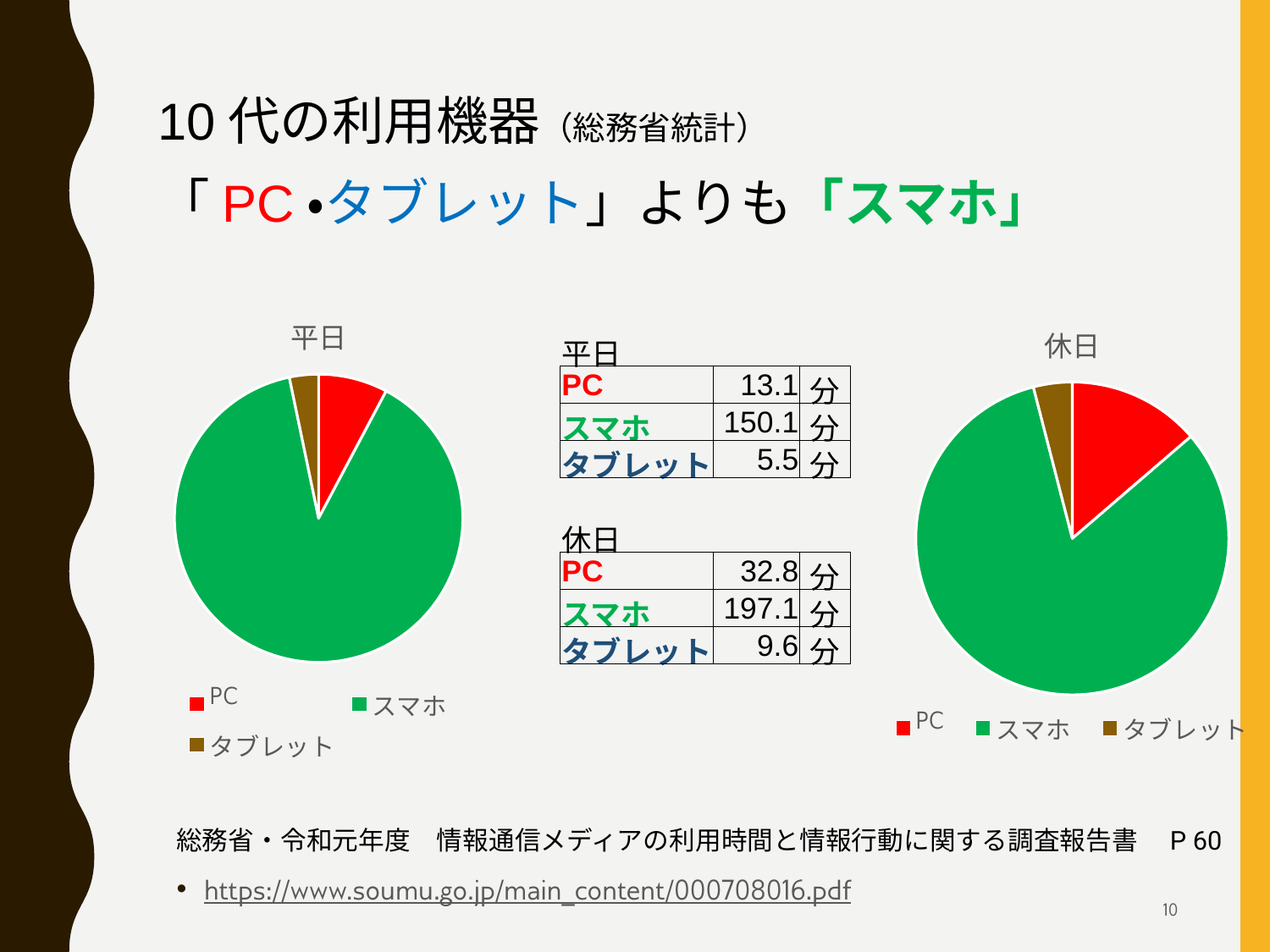

10代の利用機器（総務省統計）

「PC・タブレット」よりも「スマホ」

### Chart: 平日

| Category |  |
|---|---|
| PC | 13.1 |
| スマホ | 150.1 |
| タブレット | 5.5 |

### Chart: 休日

| Category |  |
|---|---|
| PC | 32.8 |
| スマホ | 197.1 |
| タブレット | 9.6 |
| 平日 |  |  |
| --- | --- | --- |
| PC | 13.1 | 分 |
| スマホ | 150.1 | 分 |
| タブレット | 5.5 | 分 |
|  |  |  |
| 休日 |  |  |
| PC | 32.8 | 分 |
| スマホ | 197.1 | 分 |
| タブレット | 9.6 | 分 |
総務省・令和元年度　情報通信メディアの利用時間と情報行動に関する調査報告書　P 60
https://www.soumu.go.jp/main_content/000708016.pdf
10